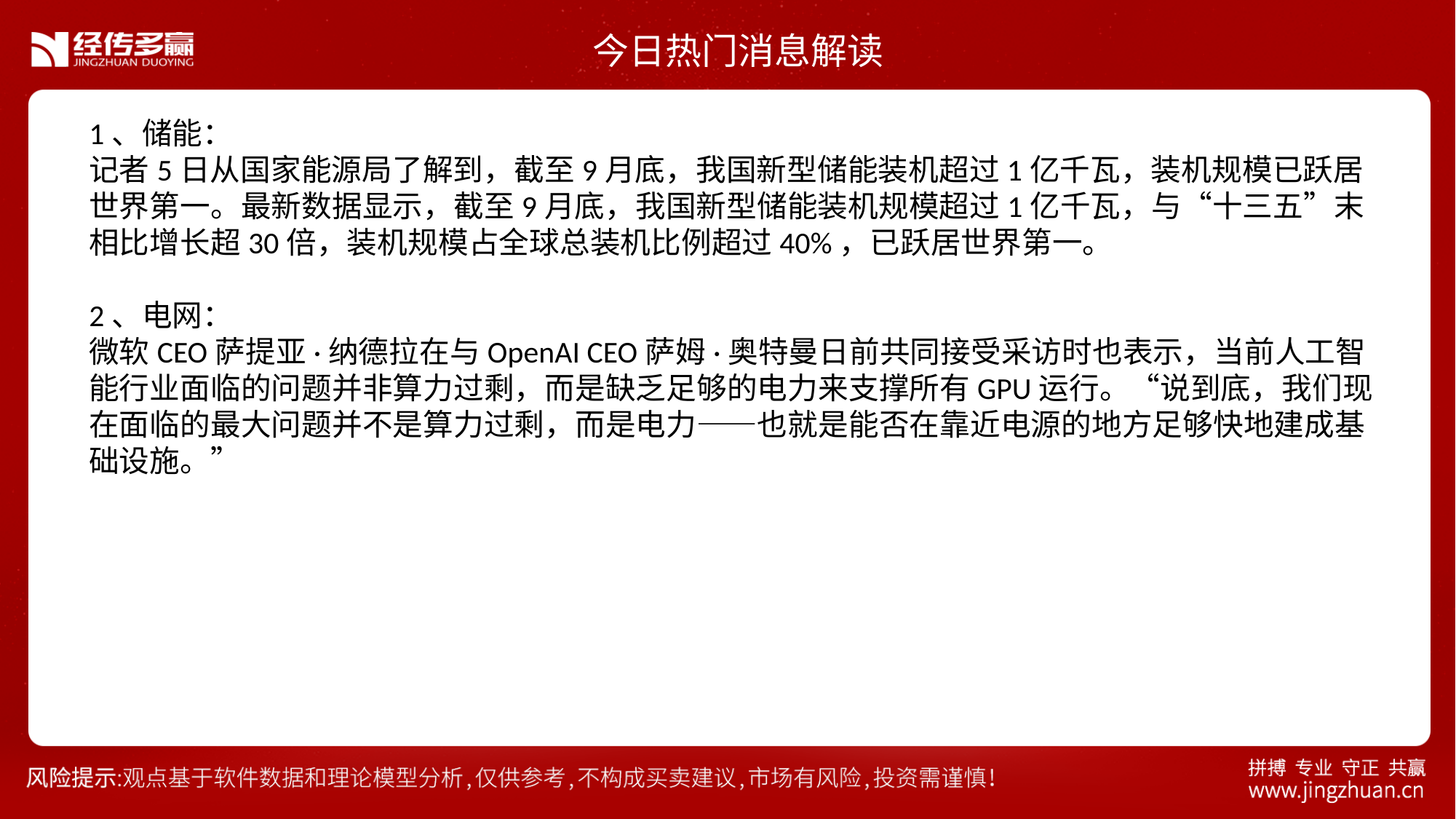

今日热门消息解读
1、储能：
记者5日从国家能源局了解到，截至9月底，我国新型储能装机超过1亿千瓦，装机规模已跃居世界第一。最新数据显示，截至9月底，我国新型储能装机规模超过1亿千瓦，与“十三五”末相比增长超30倍，装机规模占全球总装机比例超过40%，已跃居世界第一。

2、电网：
微软CEO萨提亚·纳德拉在与OpenAI CEO萨姆·奥特曼日前共同接受采访时也表示，当前人工智能行业面临的问题并非算力过剩，而是缺乏足够的电力来支撑所有GPU运行。“说到底，我们现在面临的最大问题并不是算力过剩，而是电力——也就是能否在靠近电源的地方足够快地建成基础设施。”